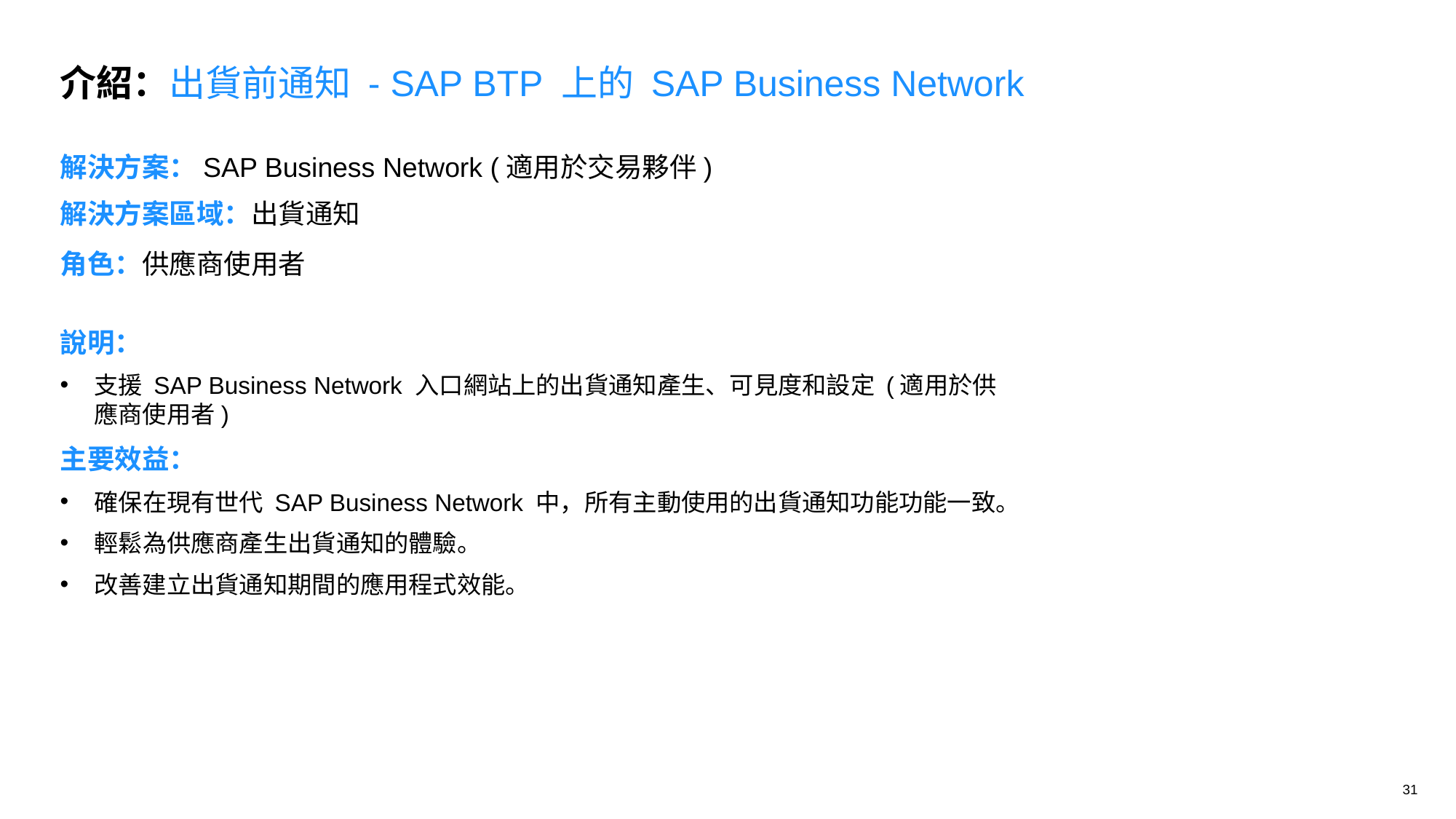

介紹：出貨前通知 - SAP BTP 上的 SAP Business Network
解決方案：SAP Business Network (適用於交易夥伴)
# 解決方案區域：出貨通知
角色：供應商使用者
說明：
支援 SAP Business Network 入口網站上的出貨通知產生、可見度和設定 (適用於供應商使用者)
主要效益：
確保在現有世代 SAP Business Network 中，所有主動使用的出貨通知功能功能一致。
輕鬆為供應商產生出貨通知的體驗。
改善建立出貨通知期間的應用程式效能。